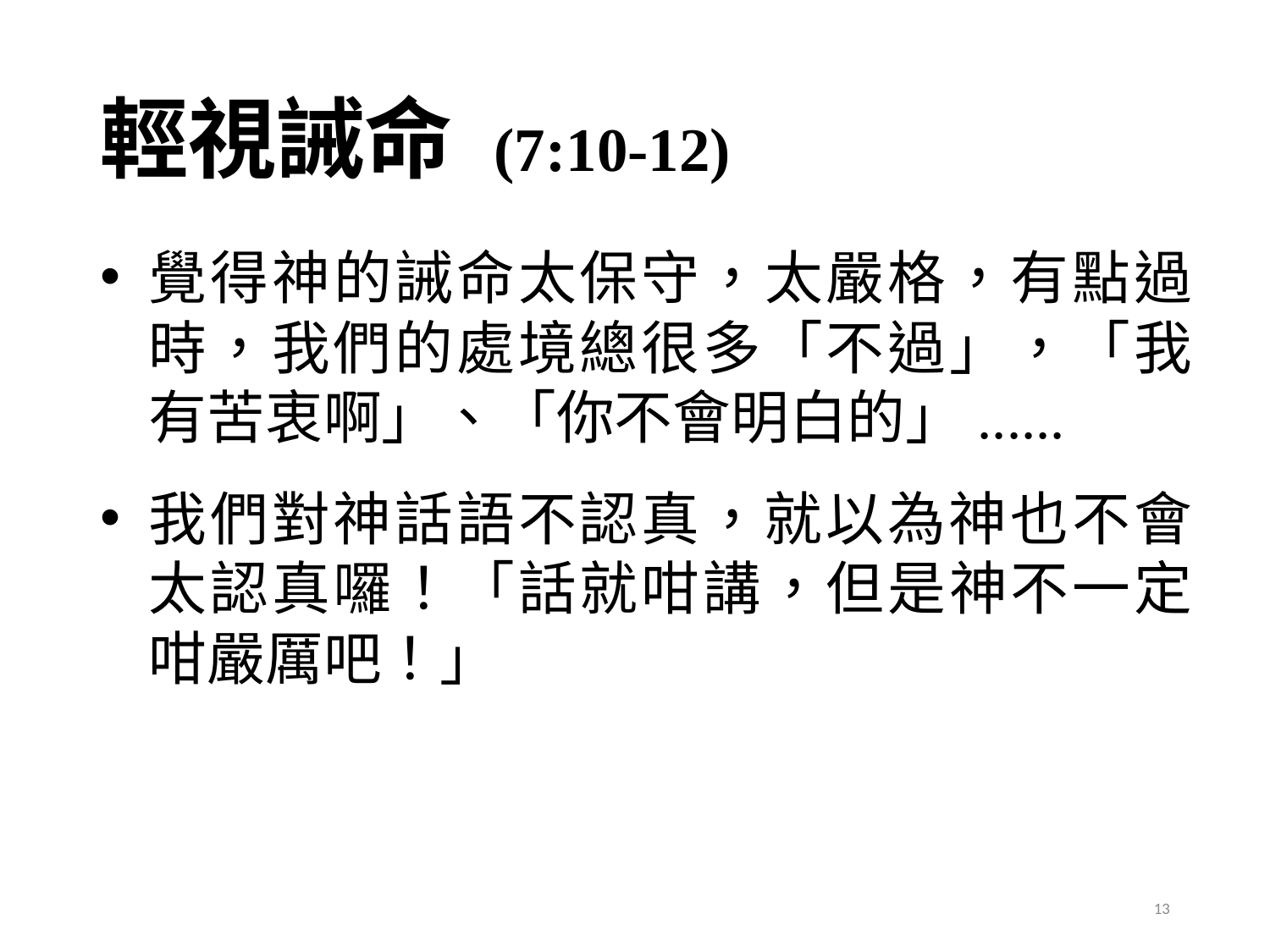

# 輕視誡命 (7:10-12)
覺得神的誡命太保守，太嚴格，有點過時，我們的處境總很多「不過」，「我有苦衷啊」、「你不會明白的」......
我們對神話語不認真，就以為神也不會太認真囉！「話就咁講，但是神不一定咁嚴厲吧！」
13